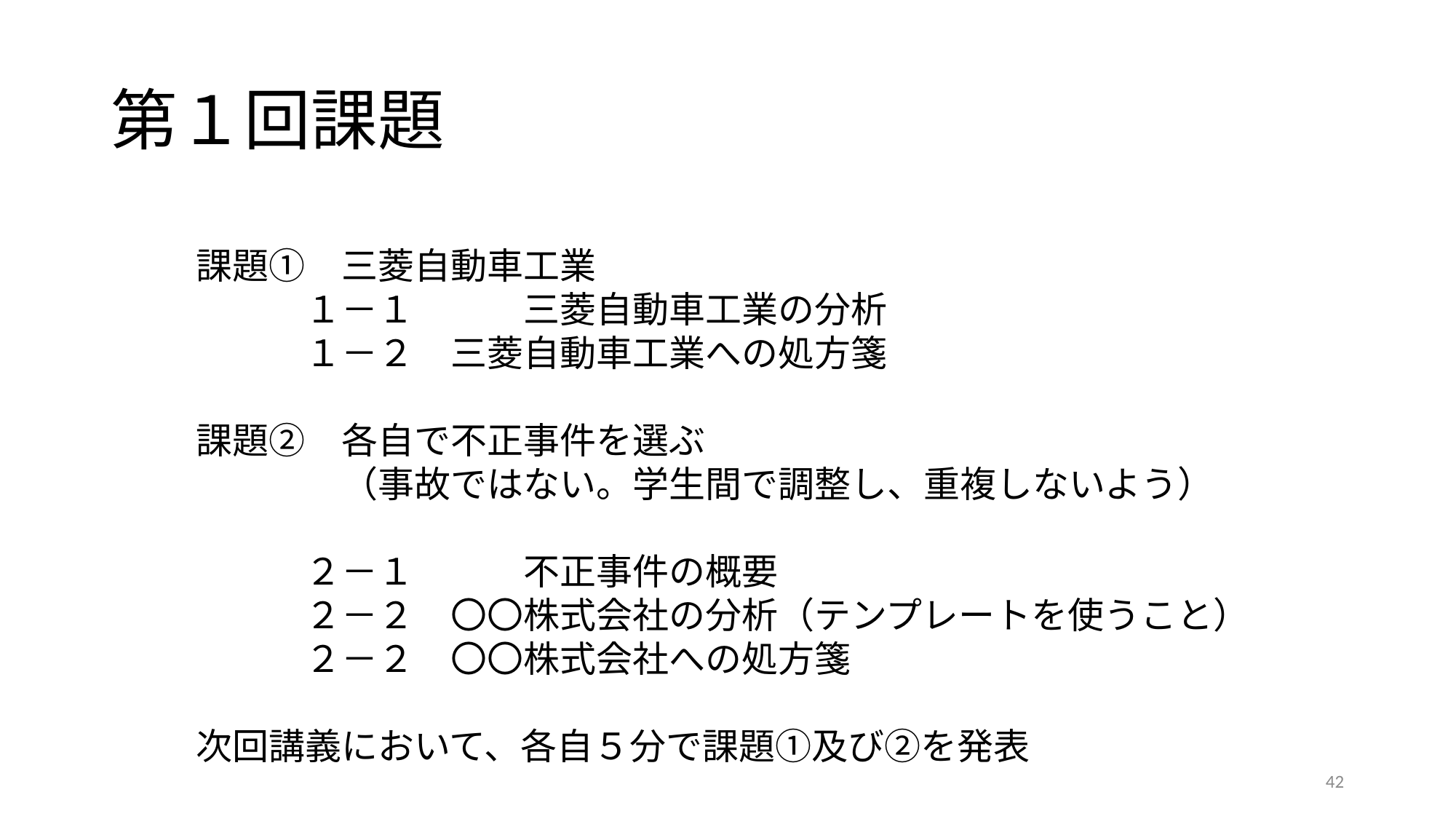

# 第１回課題
課題①　三菱自動車工業
	１－１	三菱自動車工業の分析
	１－２　三菱自動車工業への処方箋

課題②　各自で不正事件を選ぶ
	　（事故ではない。学生間で調整し、重複しないよう）

	２－１	不正事件の概要
	２－２　〇〇株式会社の分析（テンプレートを使うこと）
	２－２　〇〇株式会社への処方箋

次回講義において、各自５分で課題①及び②を発表
42